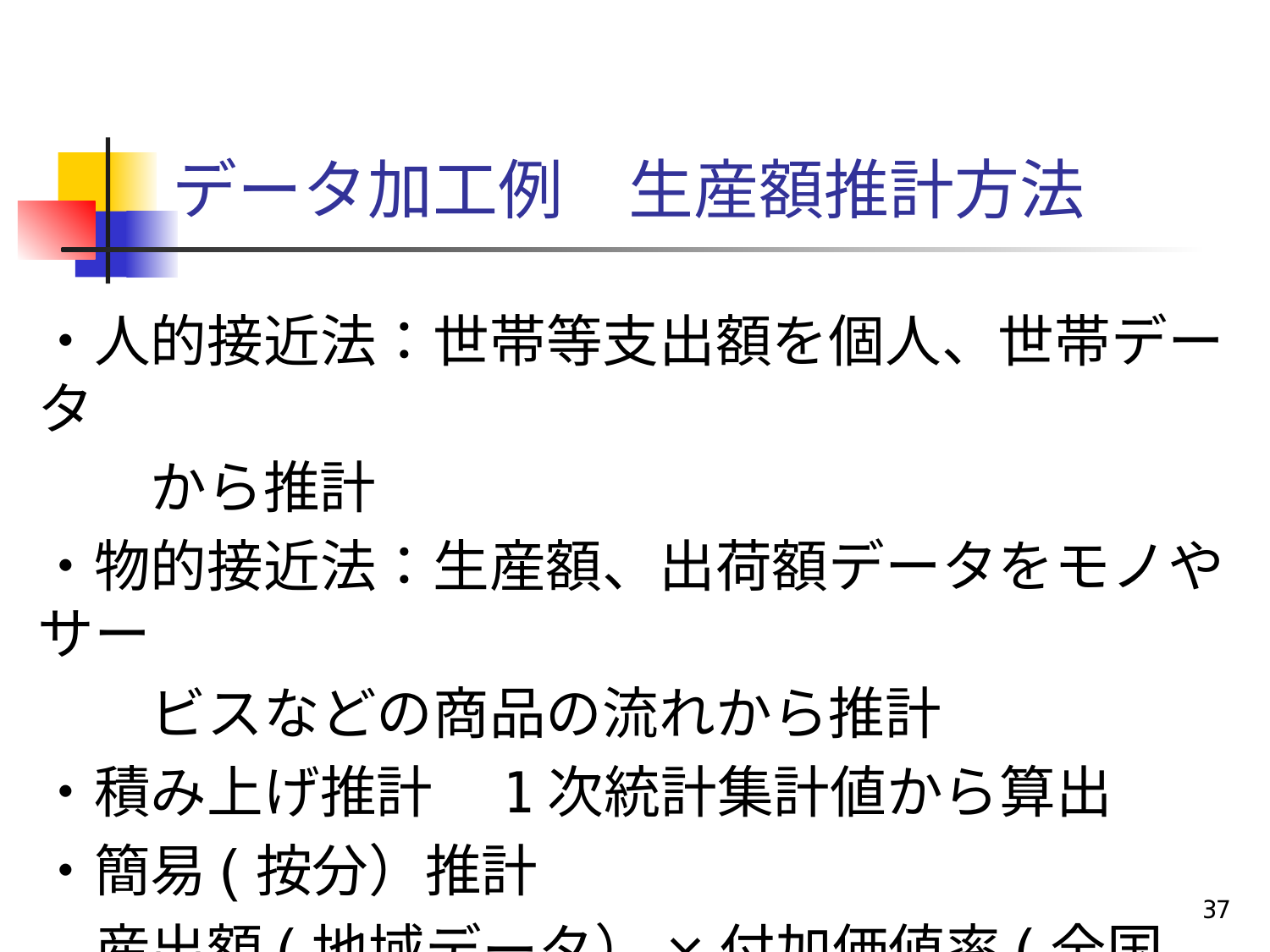

# データ加工例　生産額推計方法
・人的接近法：世帯等支出額を個人、世帯データ
　　から推計
・物的接近法：生産額、出荷額データをモノやサー
　　ビスなどの商品の流れから推計
・積み上げ推計　1次統計集計値から算出
・簡易(按分）推計
　産出額(地域データ）×付加価値率(全国データ）

37